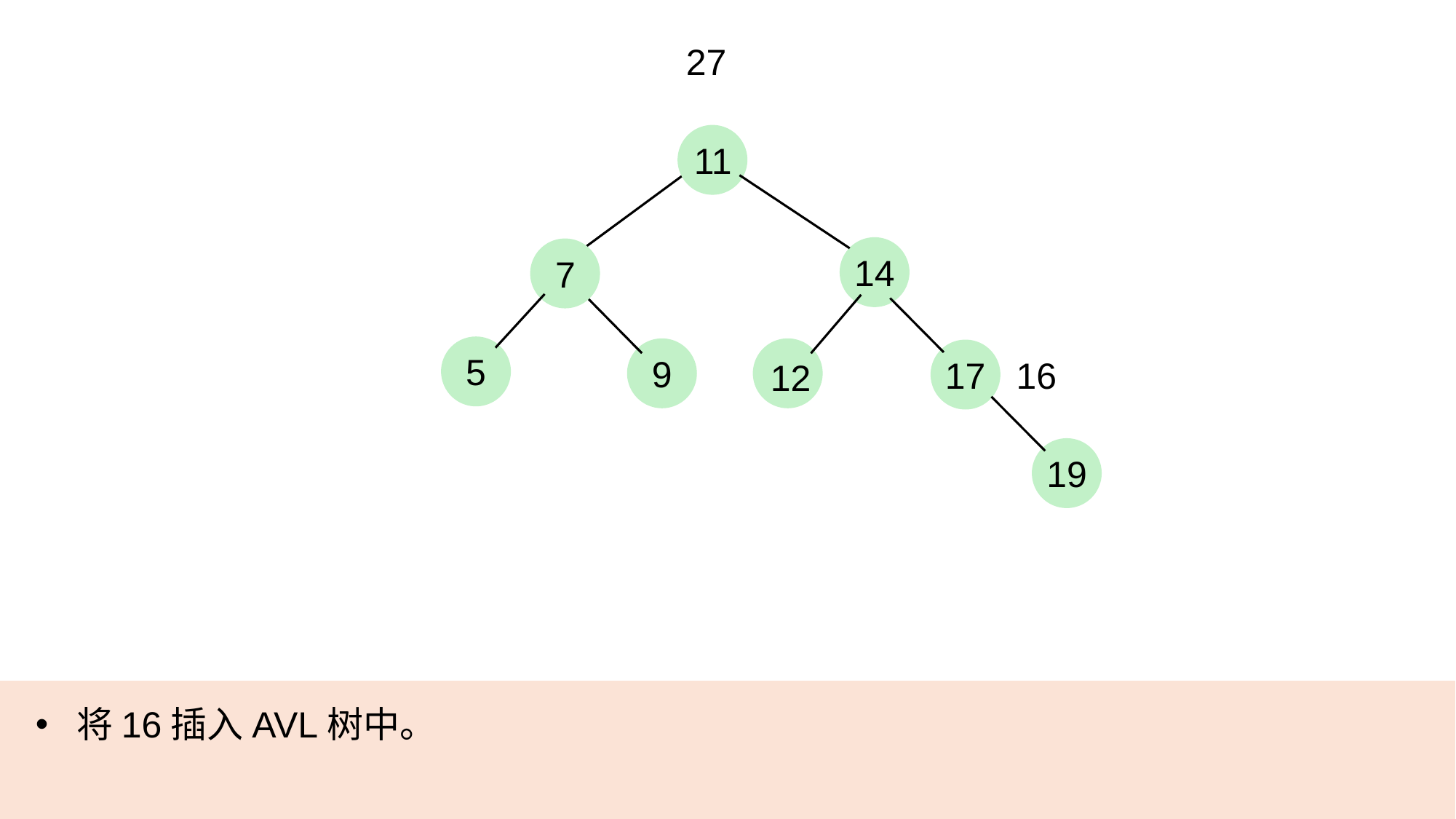

27

11

14
7

5
9
17
16
12

19

将16插入AVL树中。